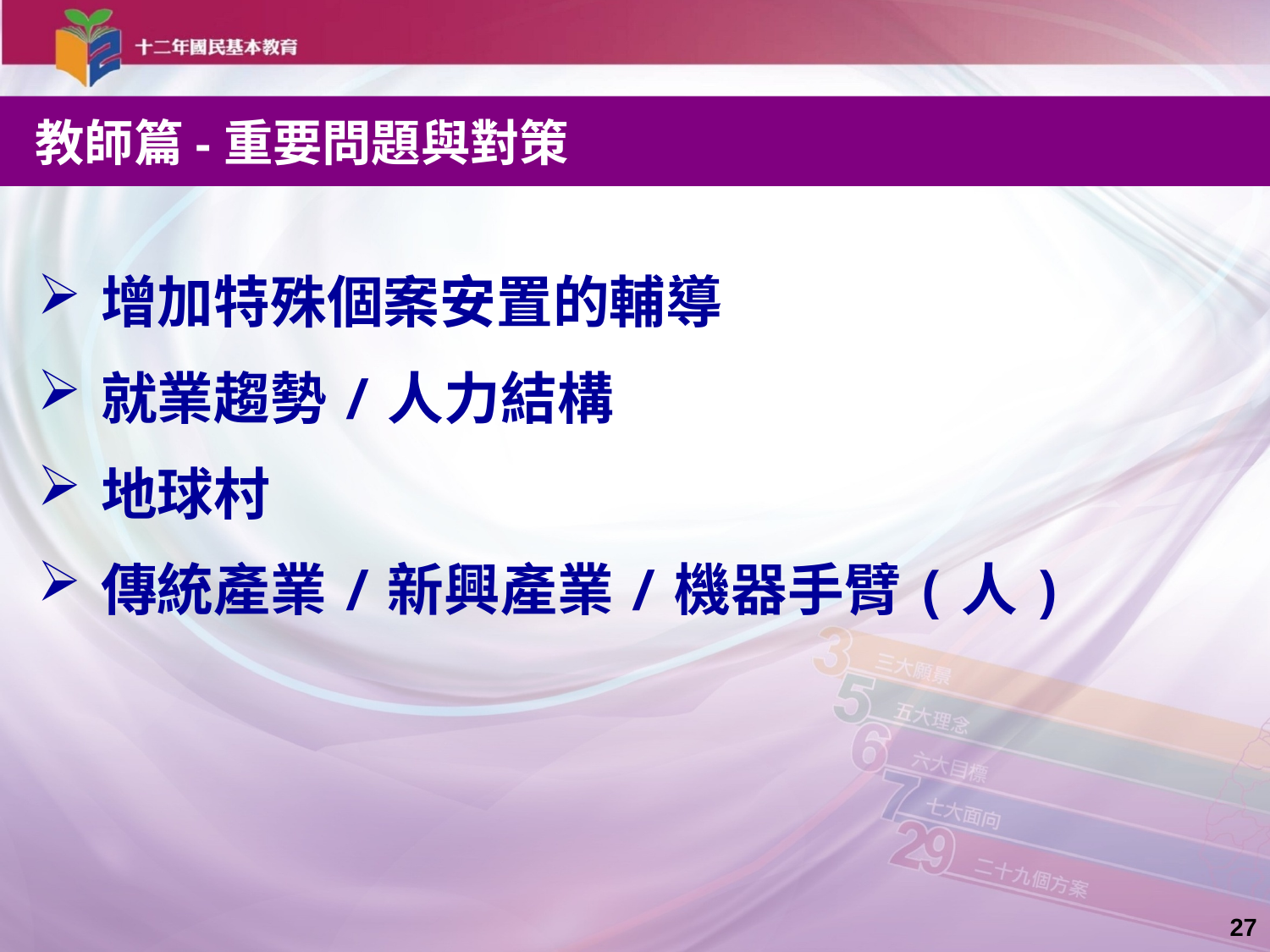

教師篇-重要問題與對策
增加特殊個案安置的輔導
就業趨勢/人力結構
地球村
傳統產業/新興產業/機器手臂(人)
27